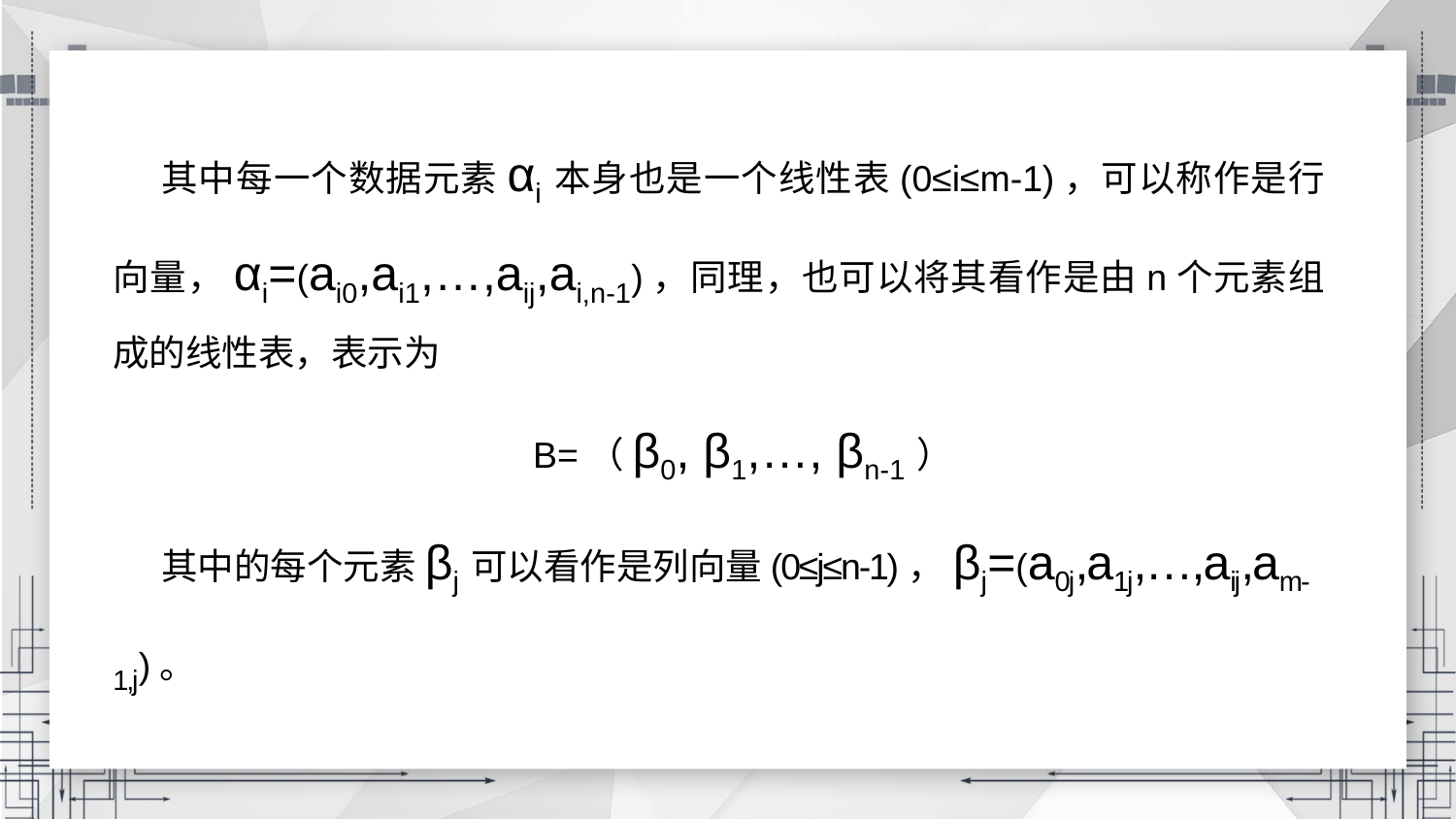

其中每一个数据元素αi本身也是一个线性表(0≤i≤m-1)，可以称作是行向量，αi=(ai0,ai1,…,aij,ai,n-1)，同理，也可以将其看作是由n个元素组成的线性表，表示为
B=（β0, β1,…, βn-1）
其中的每个元素βj可以看作是列向量(0≤j≤n-1)，βj=(a0j,a1j,…,aij,am-1,j)。